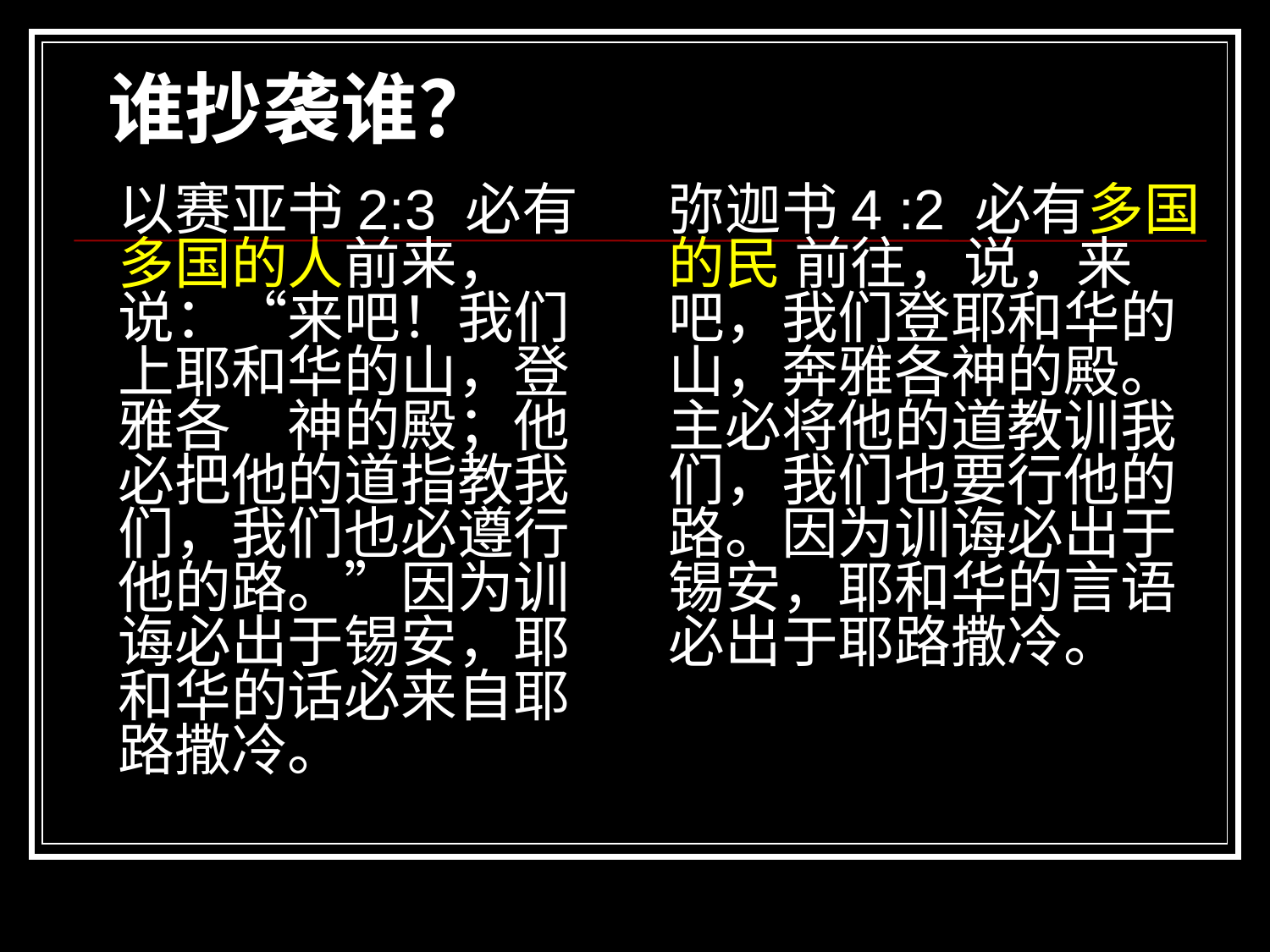

谁抄袭谁？
以赛亚书2:3 必有多国的人前来，说：“来吧！我们上耶和华的山，登雅各　神的殿；他必把他的道指教我们，我们也必遵行他的路。”因为训诲必出于锡安，耶和华的话必来自耶路撒冷。
弥迦书4 :2 必有多国的民 前往，说，来吧，我们登耶和华的山，奔雅各神的殿。主必将他的道教训我们，我们也要行他的路。因为训诲必出于锡安，耶和华的言语必出于耶路撒冷。